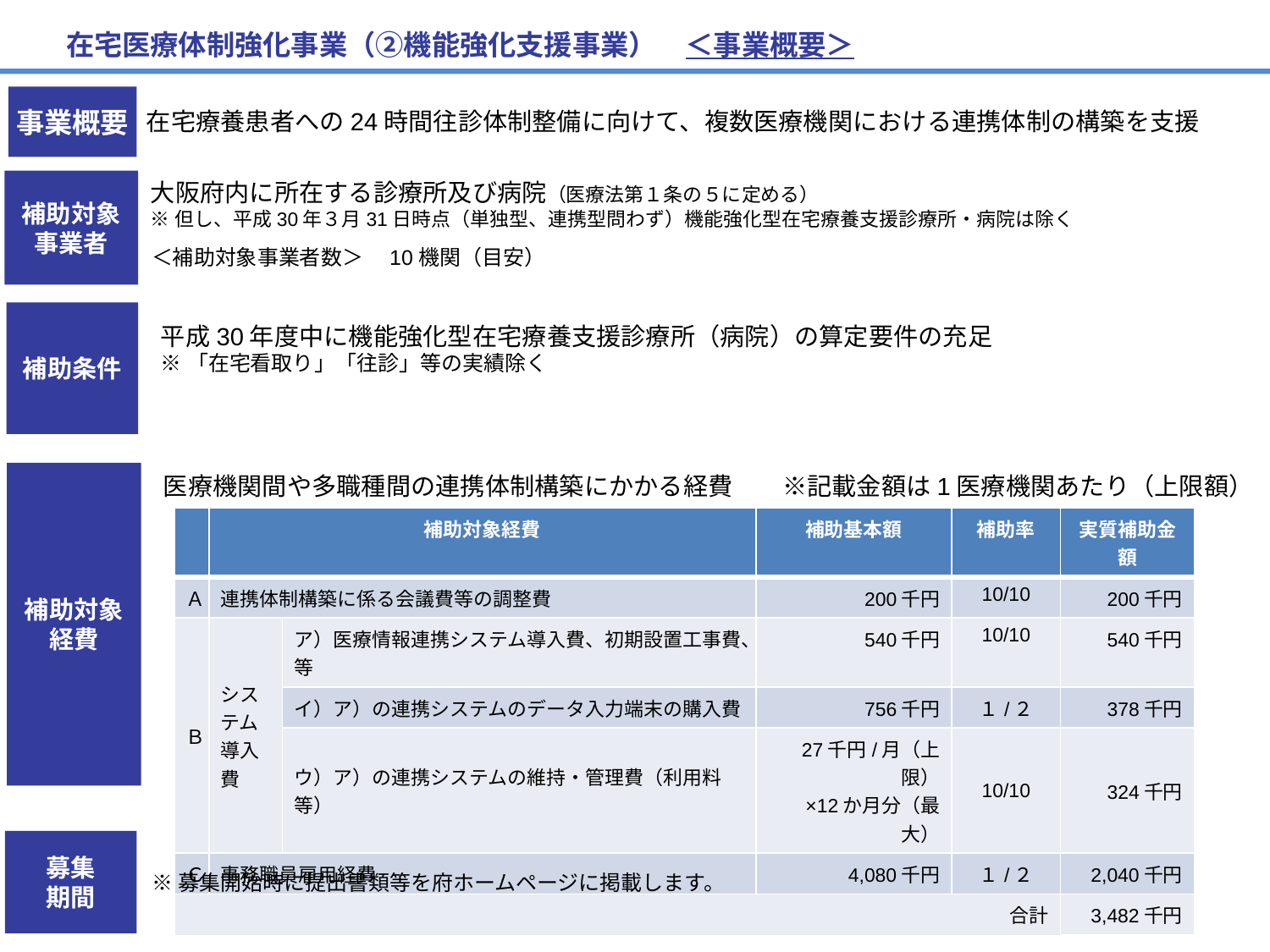

在宅医療体制強化事業（②機能強化支援事業）　＜事業概要＞

事業概要
在宅療養患者への24時間往診体制整備に向けて、複数医療機関における連携体制の構築を支援
大阪府内に所在する診療所及び病院（医療法第１条の５に定める）
※但し、平成30年３月31日時点（単独型、連携型問わず）機能強化型在宅療養支援診療所・病院は除く
補助対象
事業者
＜補助対象事業者数＞　10機関（目安）
補助条件
平成30年度中に機能強化型在宅療養支援診療所（病院）の算定要件の充足
※「在宅看取り」「往診」等の実績除く

補助対象
経費
医療機関間や多職種間の連携体制構築にかかる経費　　※記載金額は1医療機関あたり（上限額）
|  | 補助対象経費 |  | 補助基本額 | 補助率 | 実質補助金額 |
| --- | --- | --- | --- | --- | --- |
| Ａ | 連携体制構築に係る会議費等の調整費 |  | 200千円 | 10/10 | 200千円 |
| Ｂ | システム導入費 | ア）医療情報連携システム導入費、初期設置工事費、等 | 540千円 | 10/10 | 540千円 |
|  |  | イ）ア）の連携システムのデータ入力端末の購入費 | 756千円 | １/２ | 378千円 |
|  |  | ウ）ア）の連携システムの維持・管理費（利用料等） | 27千円/月（上限） ×12か月分（最大） | 10/10 | 324千円 |
| Ｃ | 事務職員雇用経費 |  | 4,080千円 | １/２ | 2,040千円 |
| 合計 |  |  |  |  | 3,482千円 |
募集
期間
※募集開始時に提出書類等を府ホームページに掲載します。